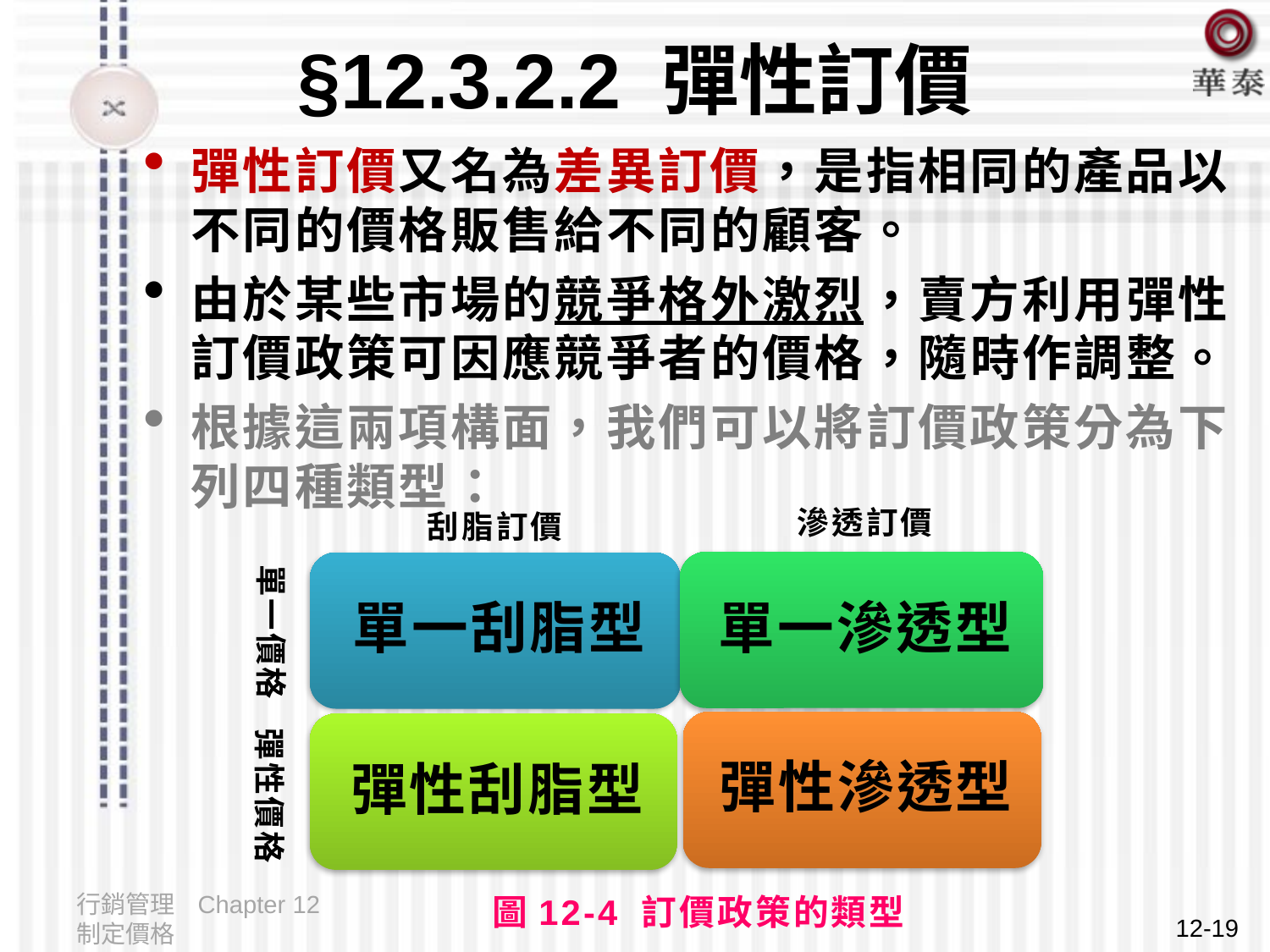

# §12.3.2.2 彈性訂價
彈性訂價又名為差異訂價，是指相同的產品以不同的價格販售給不同的顧客。
由於某些市場的競爭格外激烈，賣方利用彈性訂價政策可因應競爭者的價格，隨時作調整。
根據這兩項構面，我們可以將訂價政策分為下列四種類型：
滲透訂價
刮脂訂價
單一刮脂型
單一滲透型
彈性刮脂型
彈性滲透型
單一價格
彈性價格
行銷管理   Chapter 12   制定價格
圖12-4 訂價政策的類型
12-19